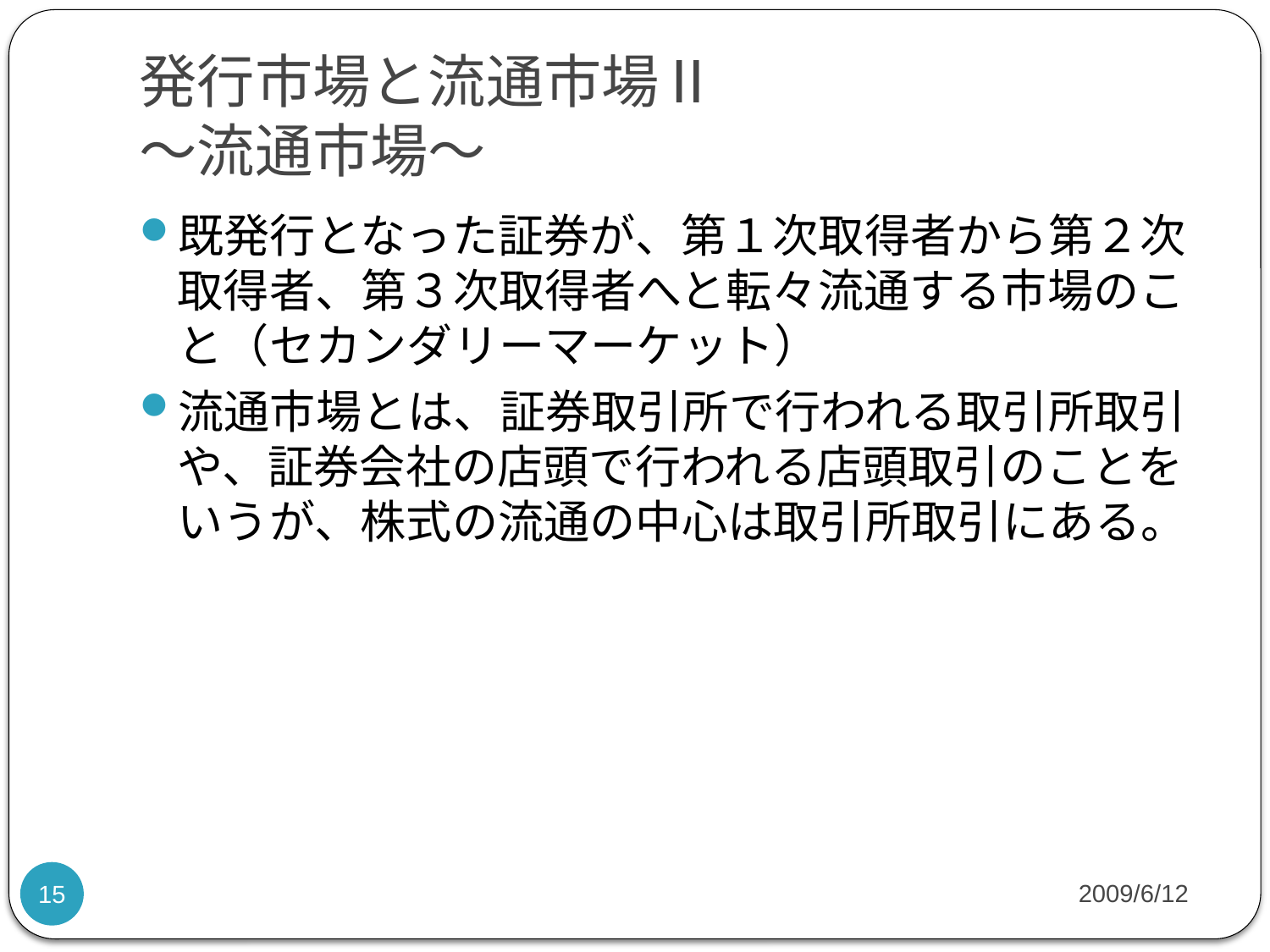

# 発行市場と流通市場Ⅱ ～流通市場～
既発行となった証券が、第１次取得者から第２次取得者、第３次取得者へと転々流通する市場のこと（セカンダリーマーケット）
流通市場とは、証券取引所で行われる取引所取引や、証券会社の店頭で行われる店頭取引のことをいうが、株式の流通の中心は取引所取引にある。

2009/6/12
15